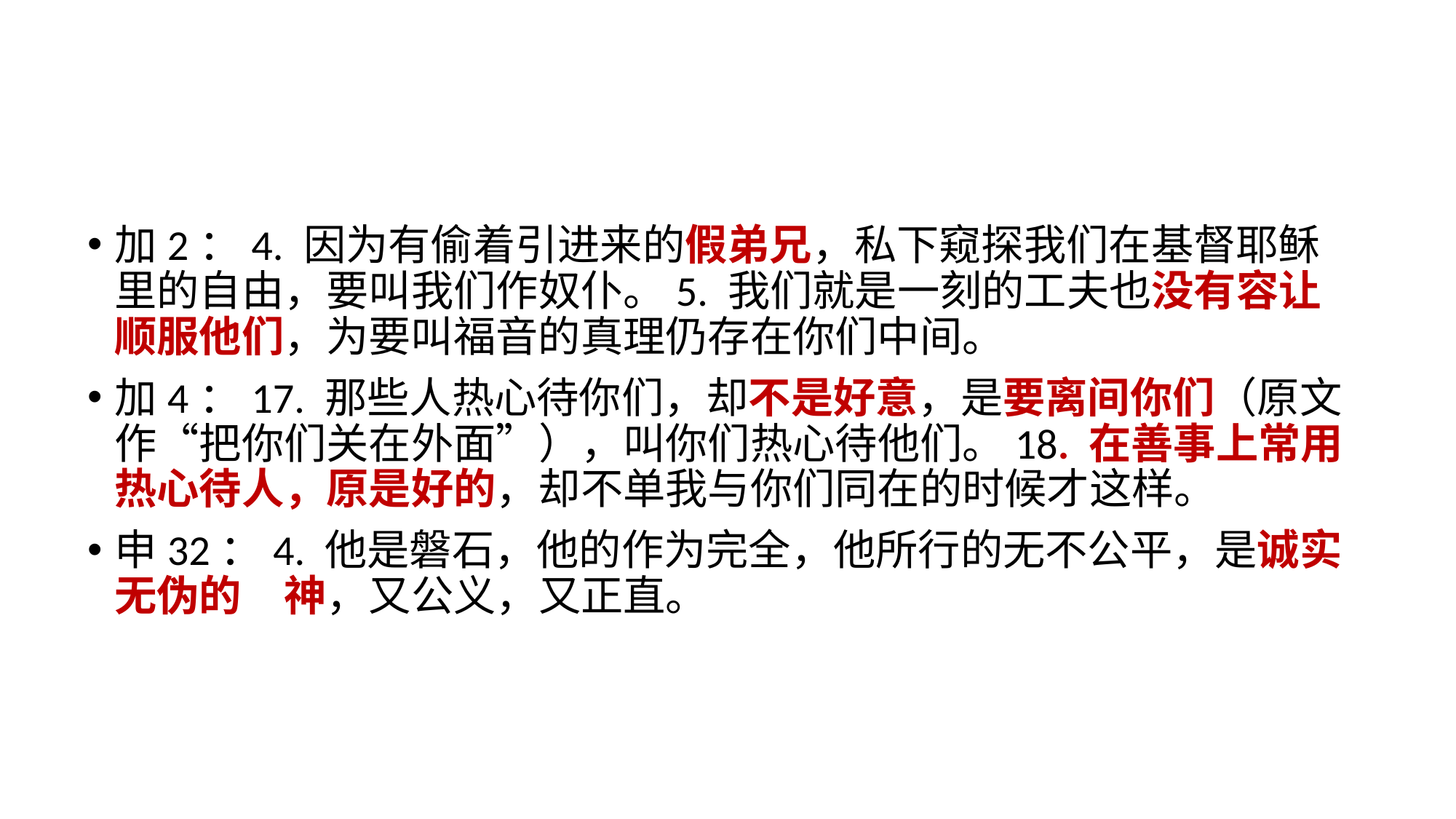

加2：4. 因为有偷着引进来的假弟兄，私下窥探我们在基督耶稣里的自由，要叫我们作奴仆。5. 我们就是一刻的工夫也没有容让顺服他们，为要叫福音的真理仍存在你们中间。
加4：17. 那些人热心待你们，却不是好意，是要离间你们（原文作“把你们关在外面”），叫你们热心待他们。18. 在善事上常用热心待人，原是好的，却不单我与你们同在的时候才这样。
申32：4. 他是磐石，他的作为完全，他所行的无不公平，是诚实无伪的　神，又公义，又正直。